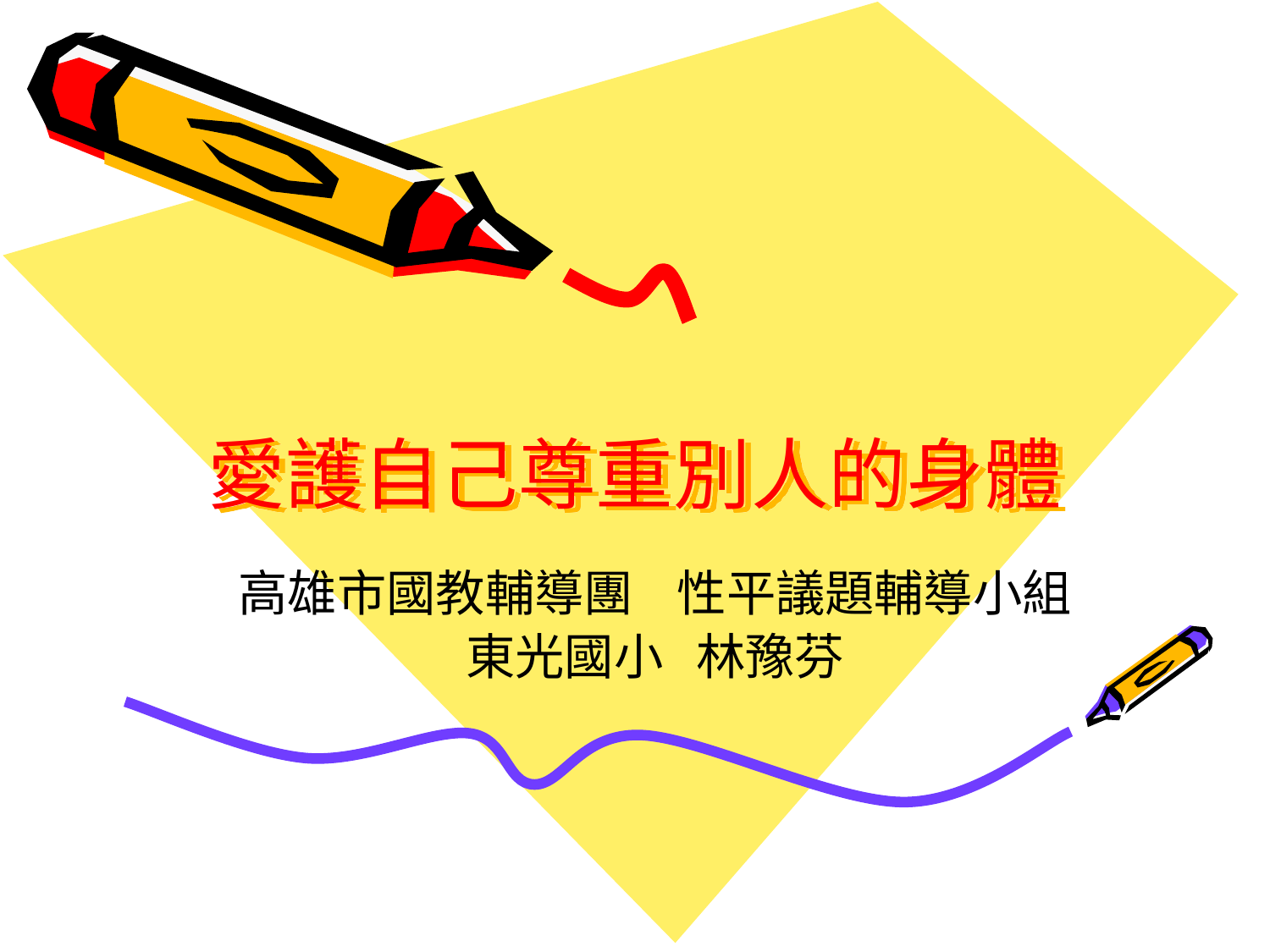

# 愛護自己尊重別人的身體
高雄市國教輔導團    性平議題輔導小組
東光國小   林豫芬